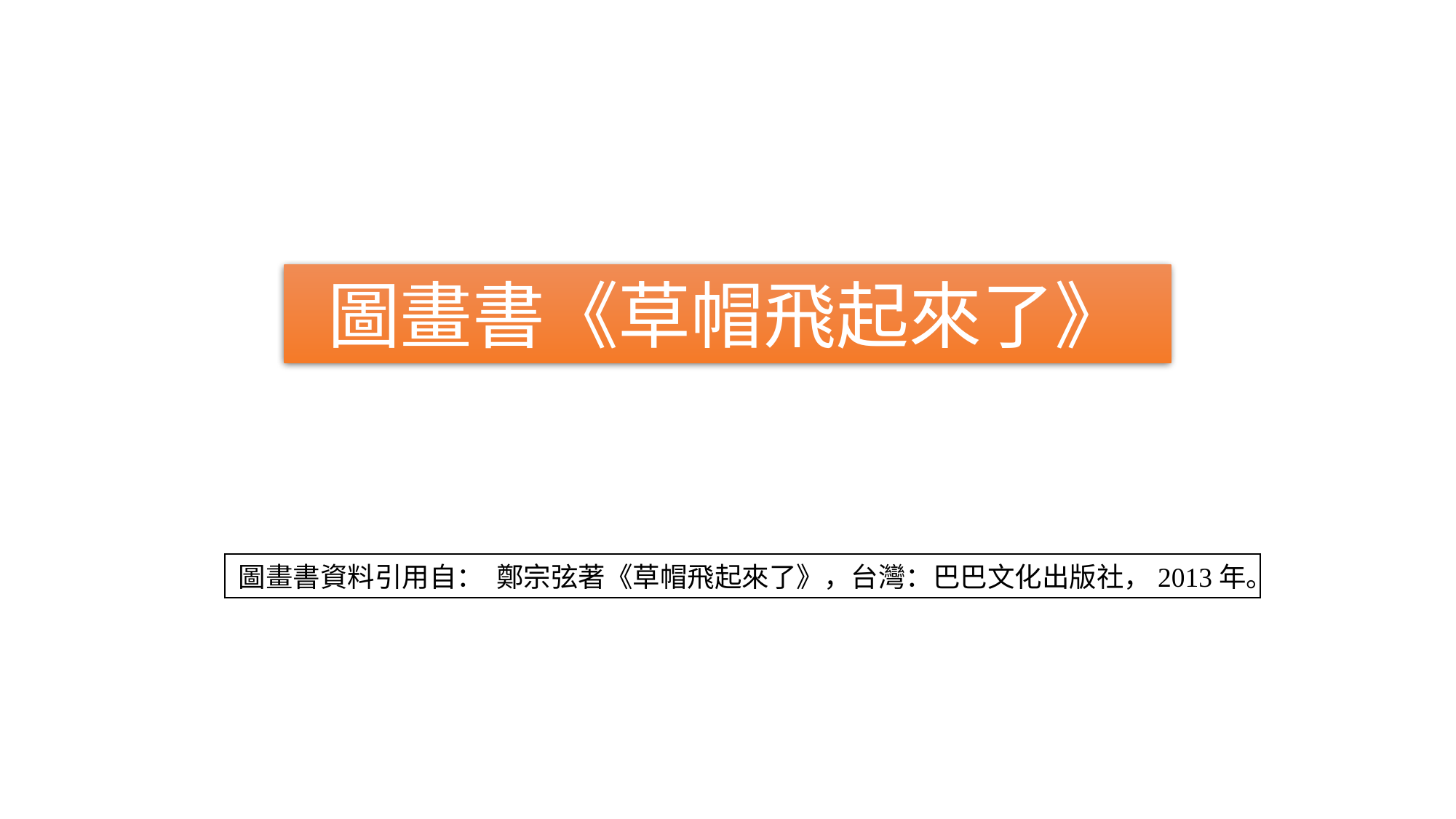

圖畫書《草帽飛起來了》
圖畫書資料引用自：  鄭宗弦著《草帽飛起來了》，台灣：巴巴文化出版社，2013年。